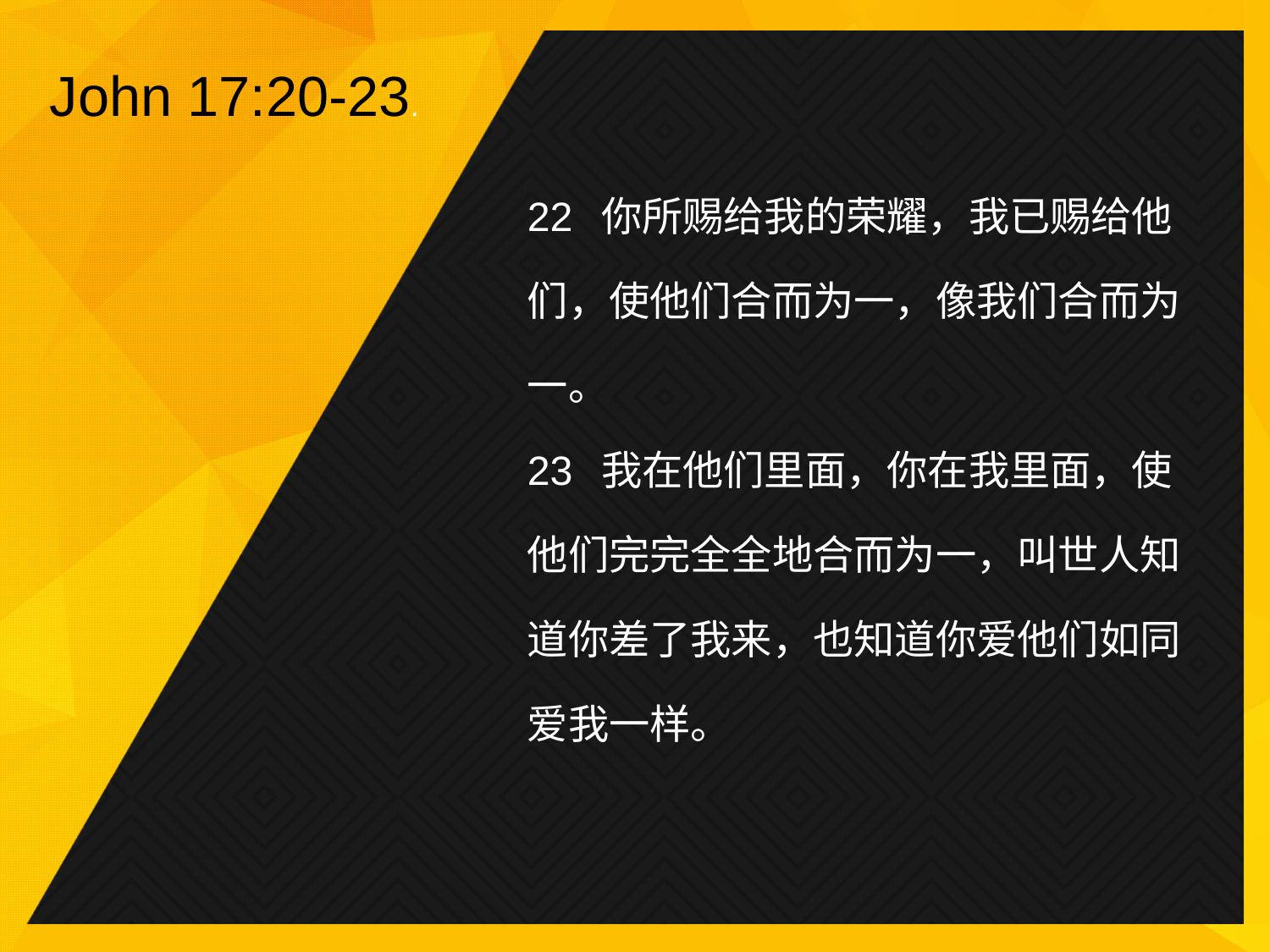

John 17:20-23.
22 你所赐给我的荣耀，我已赐给他们，使他们合而为一，像我们合而为一。
23 我在他们里面，你在我里面，使他们完完全全地合而为一，叫世人知道你差了我来，也知道你爱他们如同爱我一样。